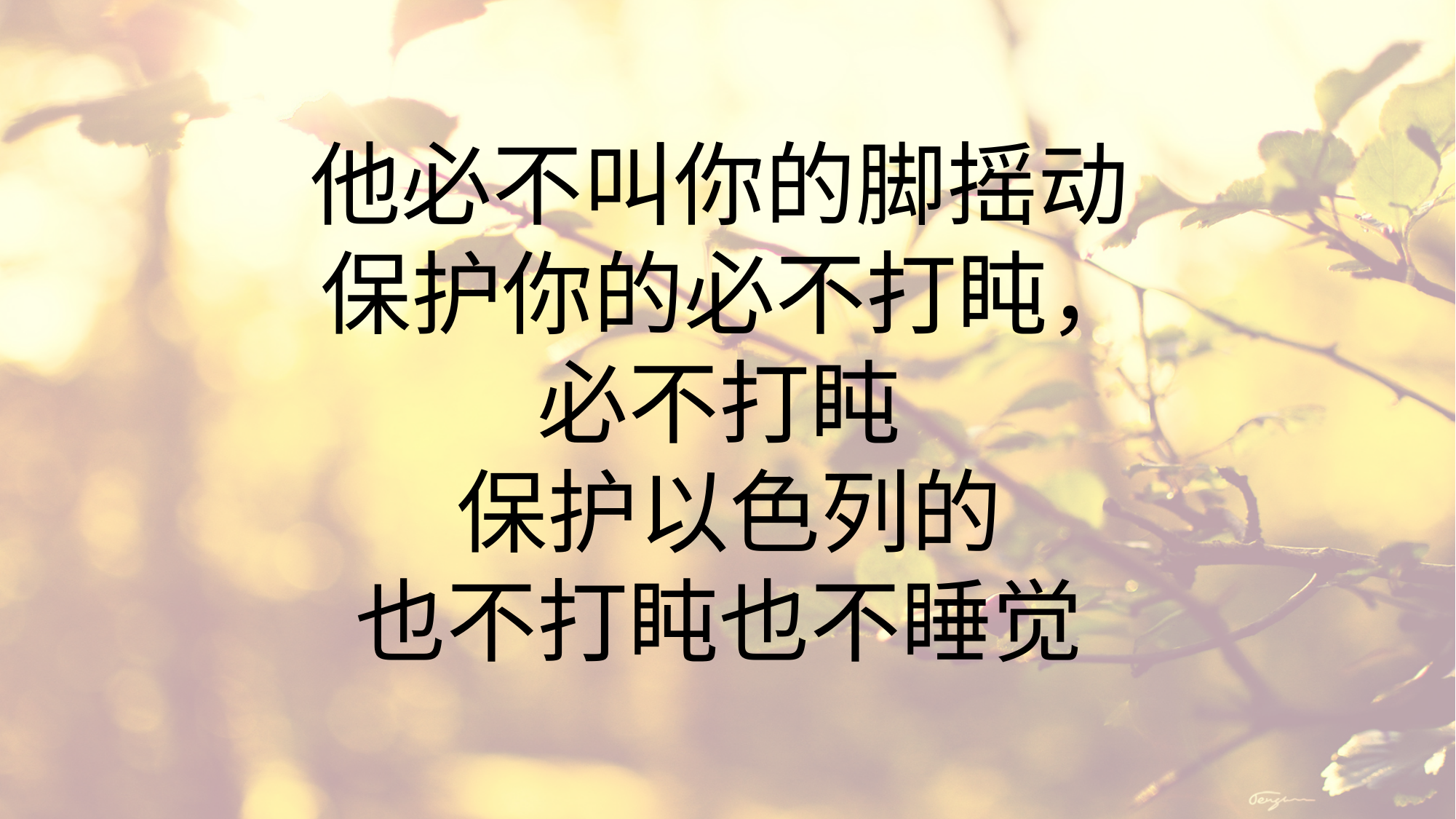

他必不叫你的脚摇动 
保护你的必不打盹，
必不打盹
保护以色列的
也不打盹也不睡觉